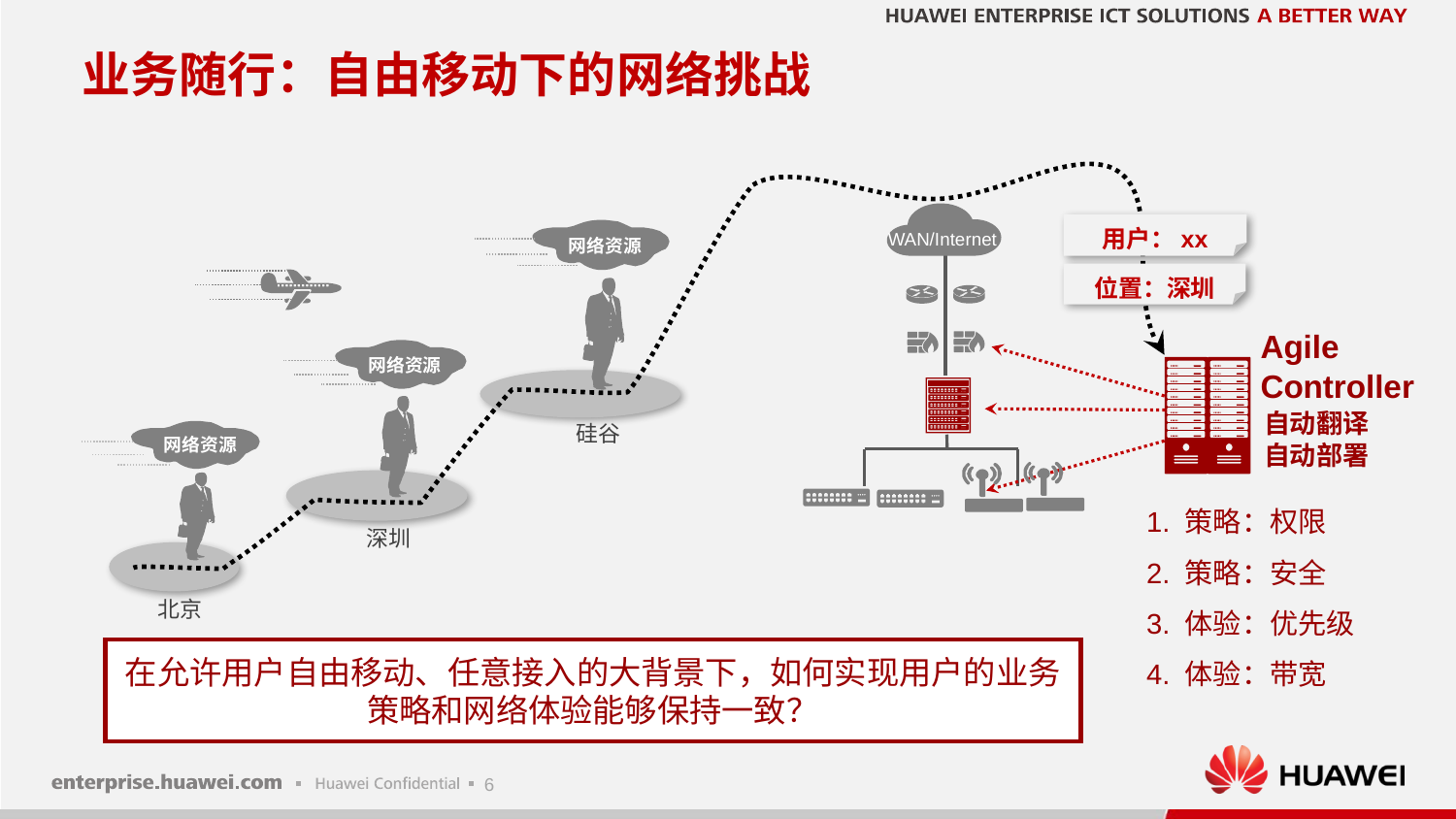

# 业务随行：自由移动下的网络挑战

用户：xx

网络资源

WAN/Internet
位置：深圳

Agile Controller

网络资源

自动翻译
自动部署
硅谷

网络资源

策略：权限
策略：安全
体验：优先级
体验：带宽

深圳

北京
在允许用户自由移动、任意接入的大背景下，如何实现用户的业务策略和网络体验能够保持一致？